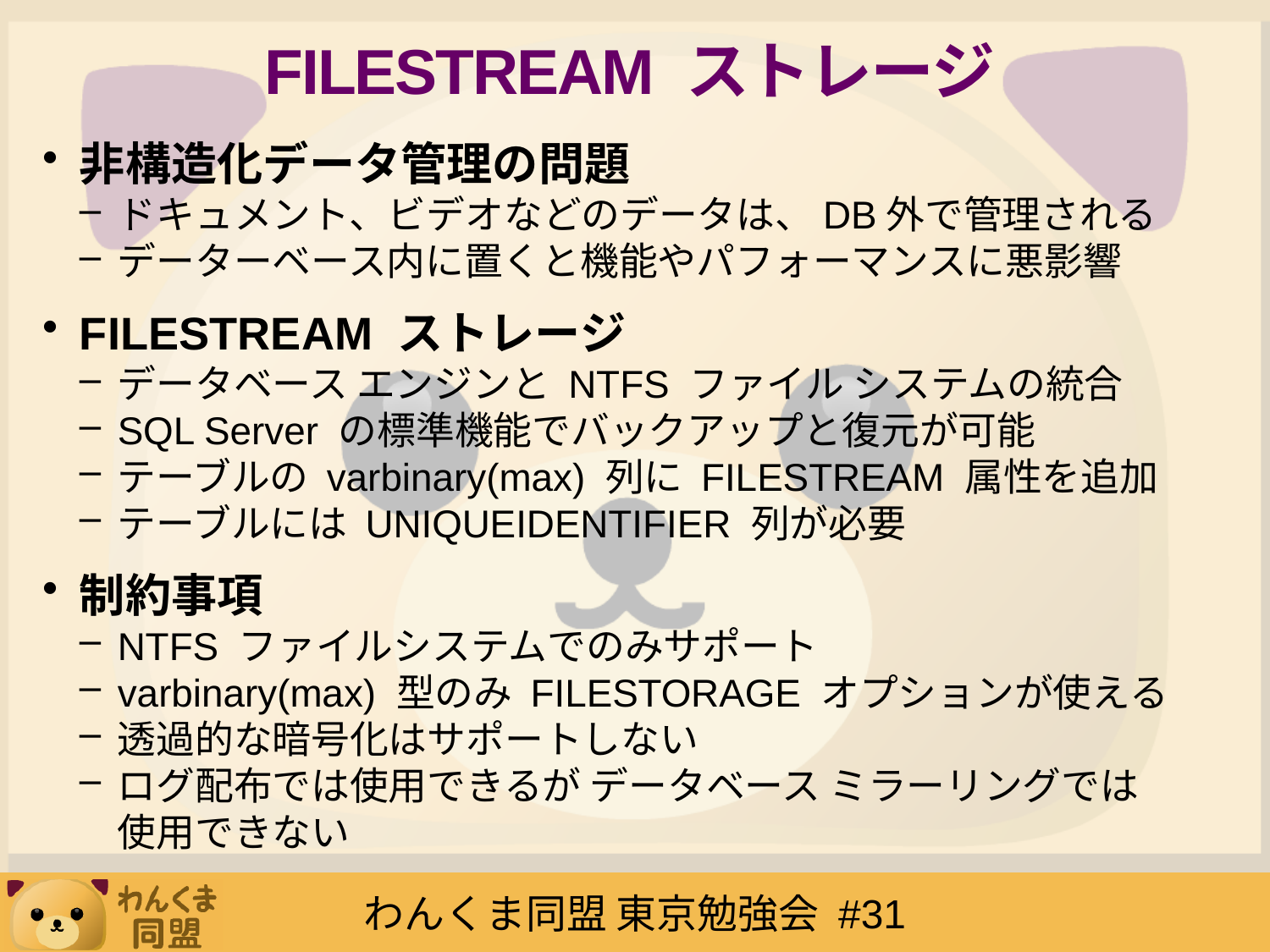

# FILESTREAM ストレージ
非構造化データ管理の問題
ドキュメント、ビデオなどのデータは、DB外で管理される
データーベース内に置くと機能やパフォーマンスに悪影響
FILESTREAM ストレージ
データベース エンジンと NTFS ファイル システムの統合
SQL Server の標準機能でバックアップと復元が可能
テーブルの varbinary(max) 列に FILESTREAM 属性を追加
テーブルには UNIQUEIDENTIFIER 列が必要
制約事項
NTFS ファイルシステムでのみサポート
varbinary(max) 型のみ FILESTORAGE オプションが使える
透過的な暗号化はサポートしない
ログ配布では使用できるが データベース ミラーリングでは
使用できない